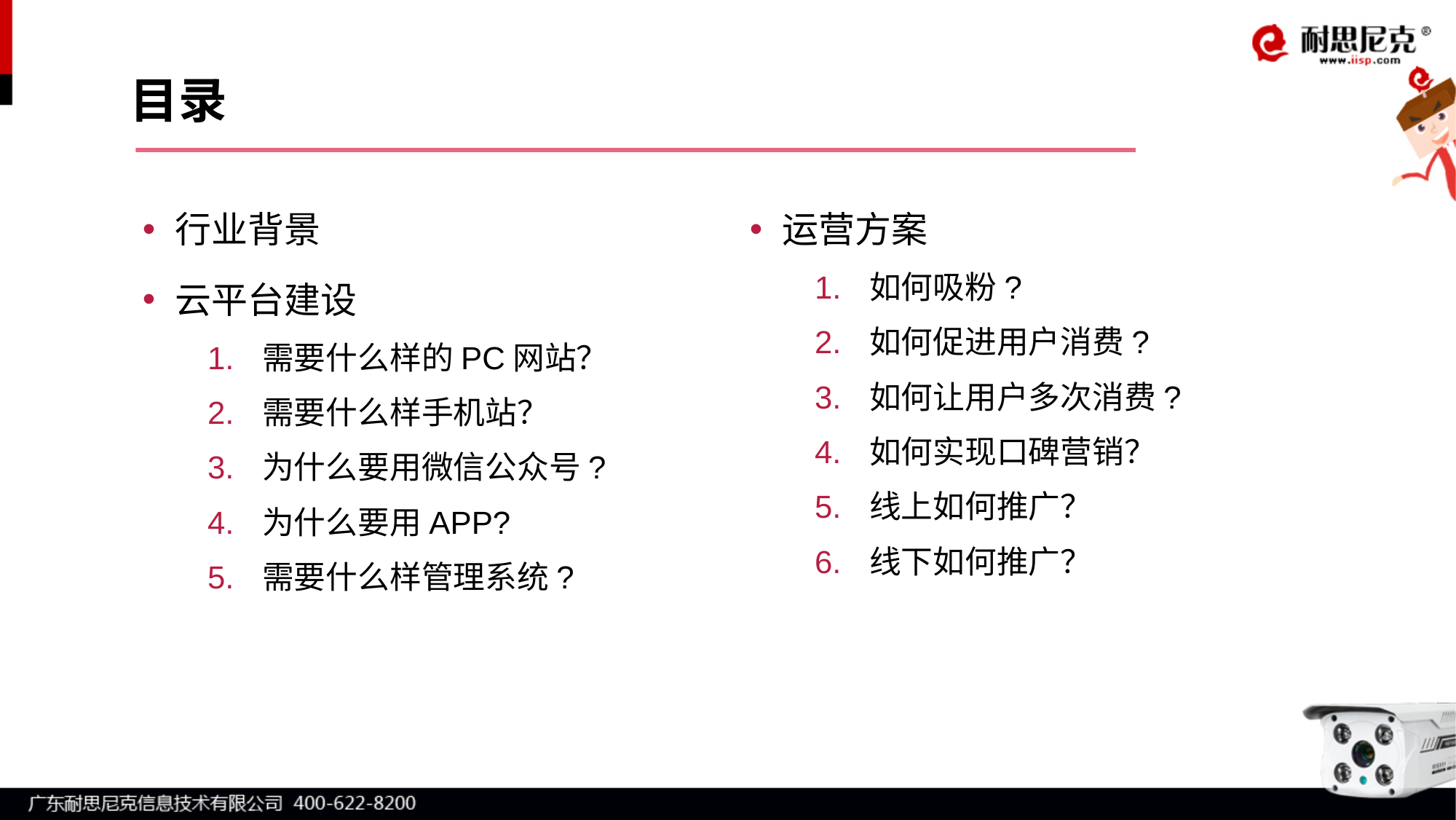

目录

运营方案
如何吸粉?
如何促进用户消费?
如何让用户多次消费?
如何实现口碑营销？
线上如何推广？
线下如何推广？
行业背景
云平台建设
需要什么样的PC网站？
需要什么样手机站？
为什么要用微信公众号?
为什么要用APP?
需要什么样管理系统?
2